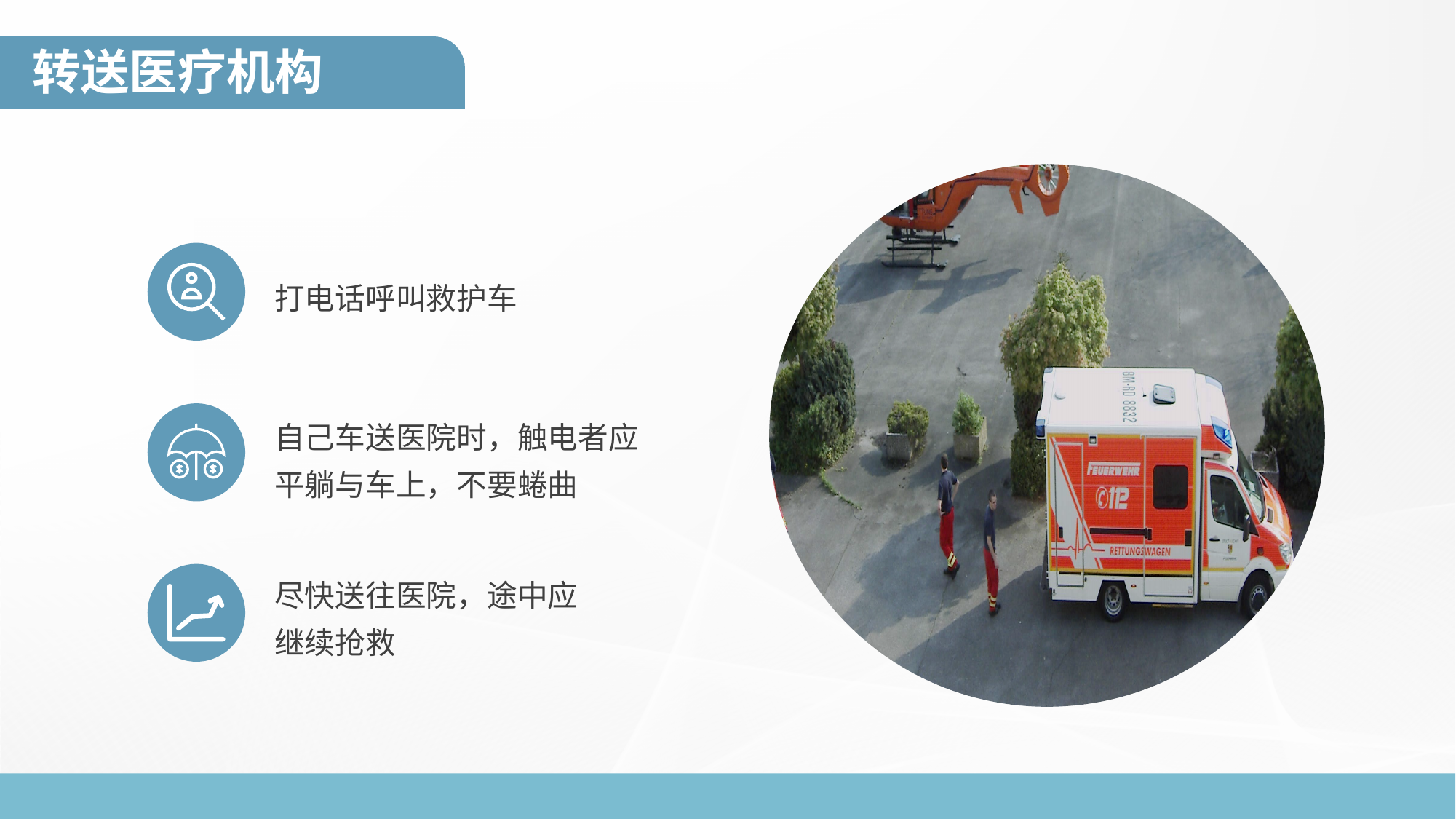

转送医疗机构

打电话呼叫救护车
自己车送医院时，触电者应平躺与车上，不要蜷曲

尽快送往医院，途中应继续抢救